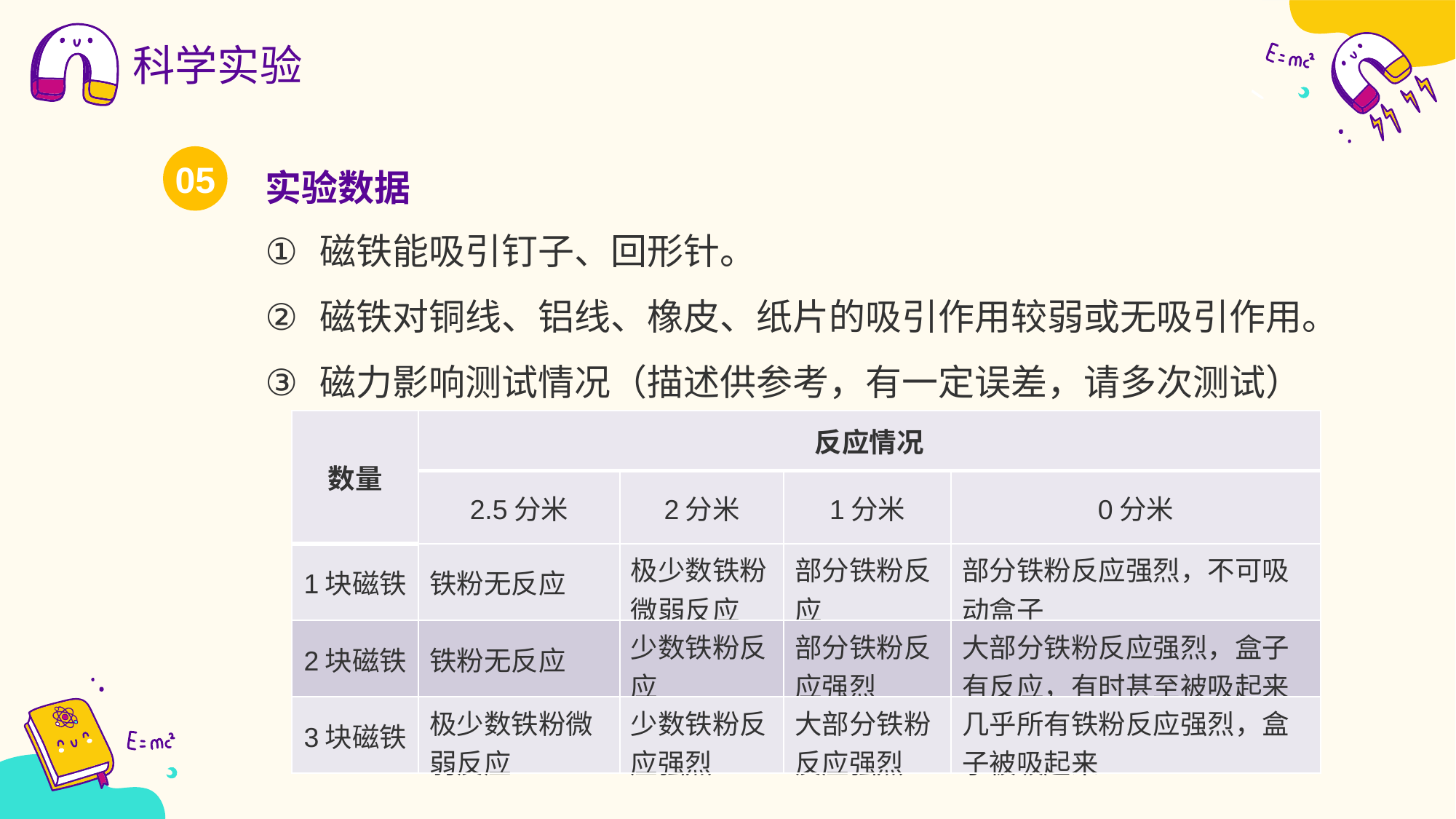

科学实验
实验数据
05
磁铁能吸引钉子、回形针。
磁铁对铜线、铝线、橡皮、纸片的吸引作用较弱或无吸引作用。
磁力影响‌测试情况（描述供参考，有一定误差，请多次测试）
| 数量 | 反应情况 |  |  |  |
| --- | --- | --- | --- | --- |
|  | 2.5分米 | 2分米 | 1分米 | 0分米 |
| 1块磁铁 | 铁粉无反应 | 极少数铁粉微弱反应 | 部分铁粉反应 | 部分铁粉反应强烈，不可吸动盒子 |
| 2块磁铁 | 铁粉无反应 | 少数铁粉反应 | 部分铁粉反应强烈 | 大部分铁粉反应强烈，盒子有反应，有时甚至被吸起来 |
| 3块磁铁 | 极少数铁粉微弱反应 | 少数铁粉反应强烈 | 大部分铁粉反应强烈 | 几乎所有铁粉反应强烈，盒子被吸起来 |